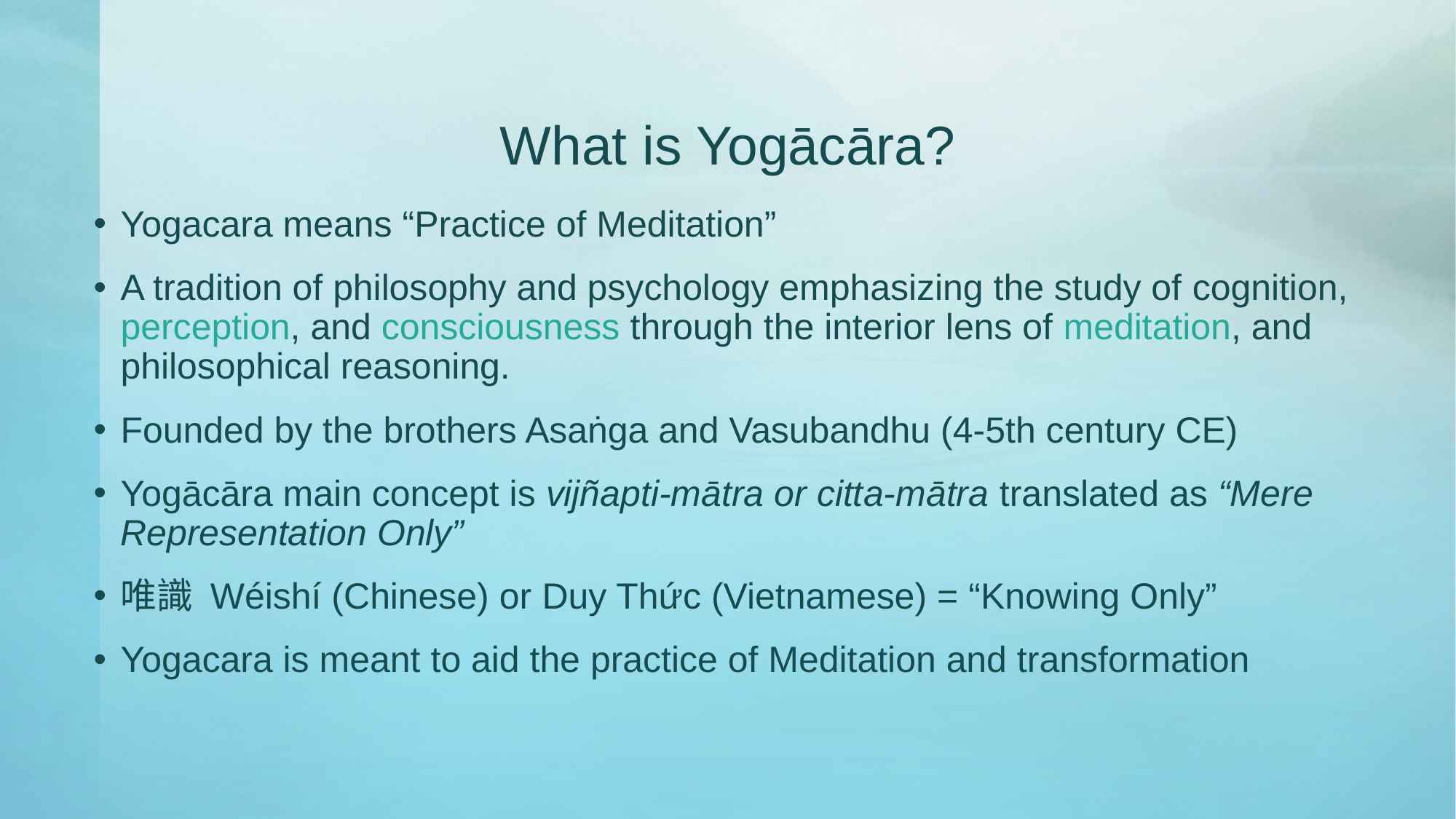

# What is Yogācāra?
Yogacara means “Practice of Meditation”
A tradition of philosophy and psychology emphasizing the study of cognition, perception, and consciousness through the interior lens of meditation, and philosophical reasoning.
Founded by the brothers Asaṅga and Vasubandhu (4-5th century CE)
Yogācāra main concept is vijñapti-mātra or citta-mātra translated as “Mere Representation Only”
唯識 Wéishí (Chinese) or Duy Thức (Vietnamese) = “Knowing Only”
Yogacara is meant to aid the practice of Meditation and transformation